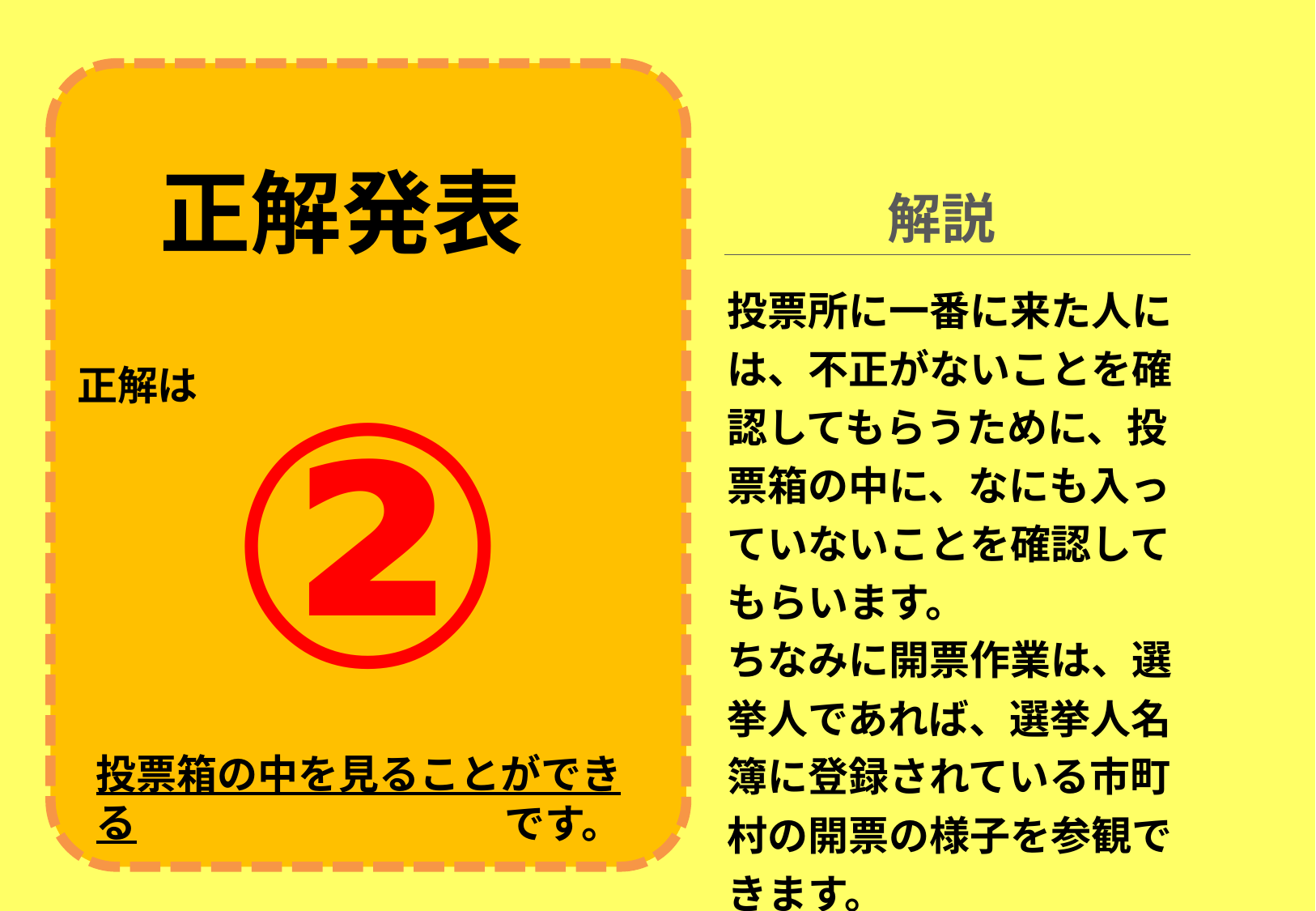

正解発表
解説
投票所に一番に来た人には、不正がないことを確認してもらうために、投票箱の中に、なにも入っていないことを確認してもらいます。
ちなみに開票作業は、選挙人であれば、選挙人名簿に登録されている市町村の開票の様子を参観できます。
②
正解は
投票箱の中を見ることができる
です。